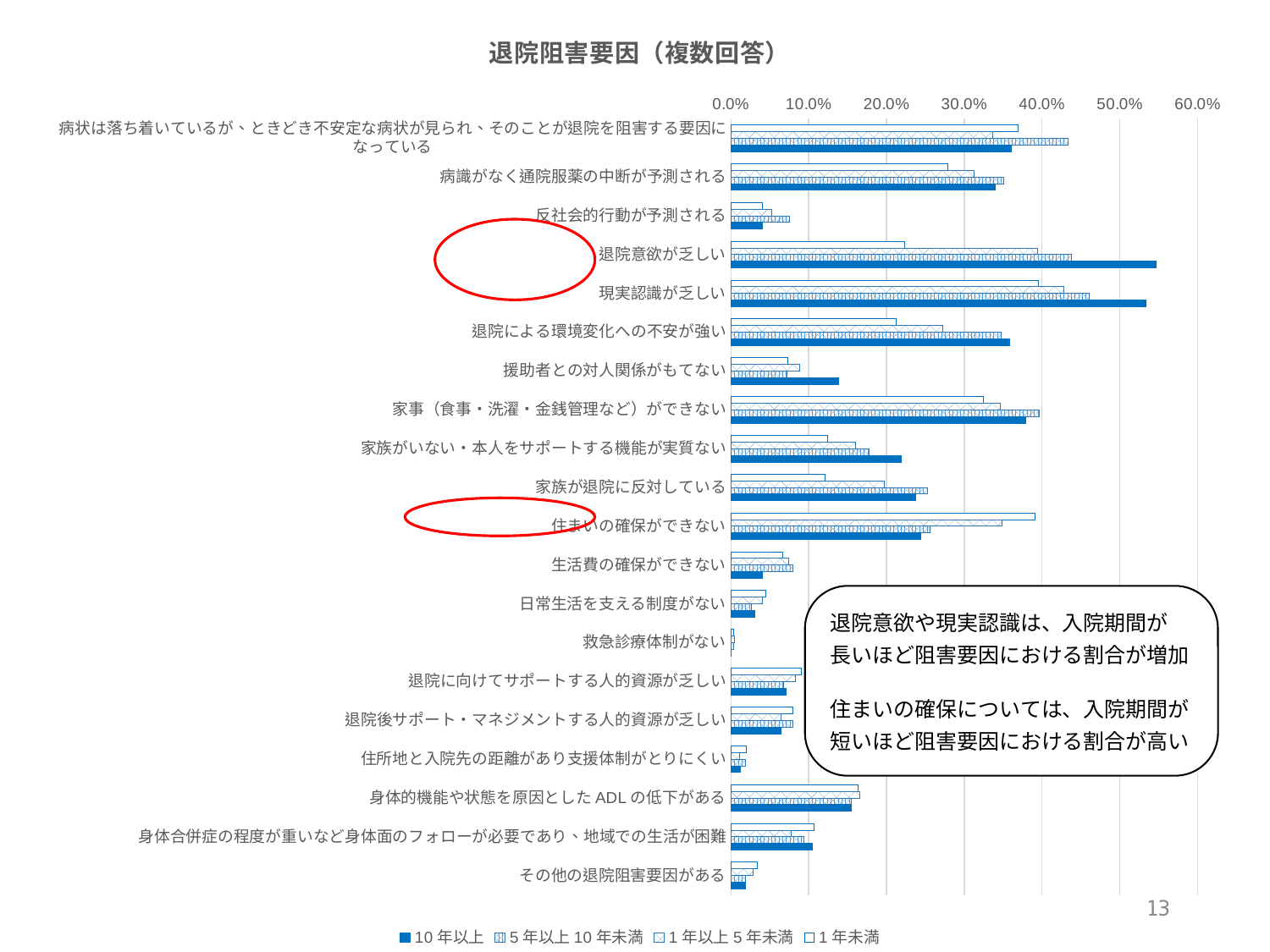

### Chart: 退院阻害要因（複数回答）

| Category | 1年未満 | 1年以上5年未満 | 5年以上10年未満 | 10年以上 |
|---|---|---|---|---|
| 病状は落ち着いているが、ときどき不安定な病状が見られ、そのことが退院を阻害する要因になっている | 0.3695299837925446 | 0.33707865168539325 | 0.4339622641509434 | 0.3611111111111111 |
| 病識がなく通院服薬の中断が予測される | 0.2787682333873582 | 0.3130016051364366 | 0.35094339622641507 | 0.3395061728395062 |
| 反社会的行動が予測される | 0.04051863857374392 | 0.052969502407704656 | 0.07547169811320754 | 0.040123456790123455 |
| 退院意欲が乏しい | 0.22366288492706646 | 0.39486356340288925 | 0.4377358490566038 | 0.5462962962962963 |
| 現実認識が乏しい | 0.39546191247974066 | 0.42857142857142855 | 0.46037735849056605 | 0.5339506172839507 |
| 退院による環境変化への不安が強い | 0.21231766612641814 | 0.27287319422150885 | 0.3471698113207547 | 0.35802469135802467 |
| 援助者との対人関係がもてない | 0.07293354943273905 | 0.08828250401284109 | 0.07169811320754717 | 0.1388888888888889 |
| 家事（食事・洗濯・金銭管理など）ができない | 0.3241491085899514 | 0.3467094703049759 | 0.39622641509433965 | 0.37962962962962965 |
| 家族がいない・本人をサポートする機能が実質ない | 0.12479740680713128 | 0.16051364365971107 | 0.17735849056603772 | 0.2191358024691358 |
| 家族が退院に反対している | 0.12155591572123177 | 0.19743178170144463 | 0.2528301886792453 | 0.23765432098765432 |
| 住まいの確保ができない | 0.3905996758508914 | 0.34831460674157305 | 0.25660377358490566 | 0.24382716049382716 |
| 生活費の確保ができない | 0.06645056726094004 | 0.0738362760834671 | 0.07924528301886792 | 0.040123456790123455 |
| 日常生活を支える制度がない | 0.04538087520259319 | 0.04012841091492777 | 0.026415094339622643 | 0.030864197530864196 |
| 救急診療体制がない | 0.0032414910858995136 | 0.004815409309791332 | 0.0037735849056603774 | 0.0 |
| 退院に向けてサポートする人的資源が乏しい | 0.09076175040518639 | 0.08346709470304976 | 0.06792452830188679 | 0.07098765432098765 |
| 退院後サポート・マネジメントする人的資源が乏しい | 0.07941653160453808 | 0.06420545746388442 | 0.07924528301886792 | 0.06481481481481481 |
| 住所地と入院先の距離があり支援体制がとりにくい | 0.019448946515397084 | 0.011235955056179775 | 0.018867924528301886 | 0.012345679012345678 |
| 身体的機能や状態を原因としたADLの低下がある | 0.16369529983792544 | 0.1653290529695024 | 0.15471698113207547 | 0.15432098765432098 |
| 身体合併症の程度が重いなど身体面のフォローが必要であり、地域での生活が困難 | 0.10696920583468396 | 0.07704654895666131 | 0.09433962264150944 | 0.10493827160493827 |
| その他の退院阻害要因がある | 0.03403565640194489 | 0.028892455858747994 | 0.018867924528301886 | 0.018518518518518517 |

13